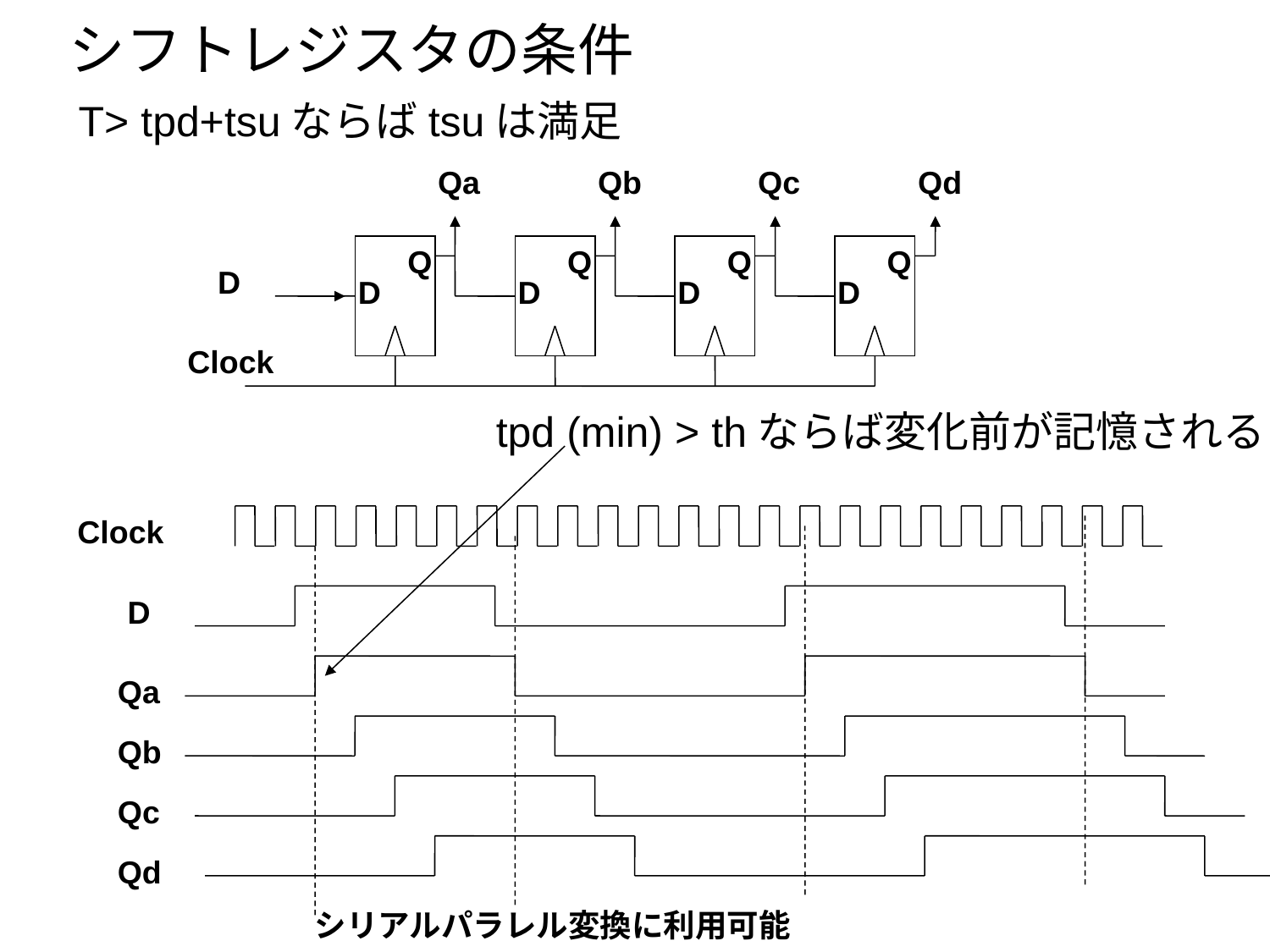

# シフトレジスタの条件
T> tpd+tsuならばtsuは満足
Qa
Qb
Qc
Qd

Q

D

Q

D

Q

D

Q

D

D

Clock

tpd (min) > thならば変化前が記憶される

Clock

D

Qa

Qb

Qc

Qd

シリアルパラレル変換に利用可能